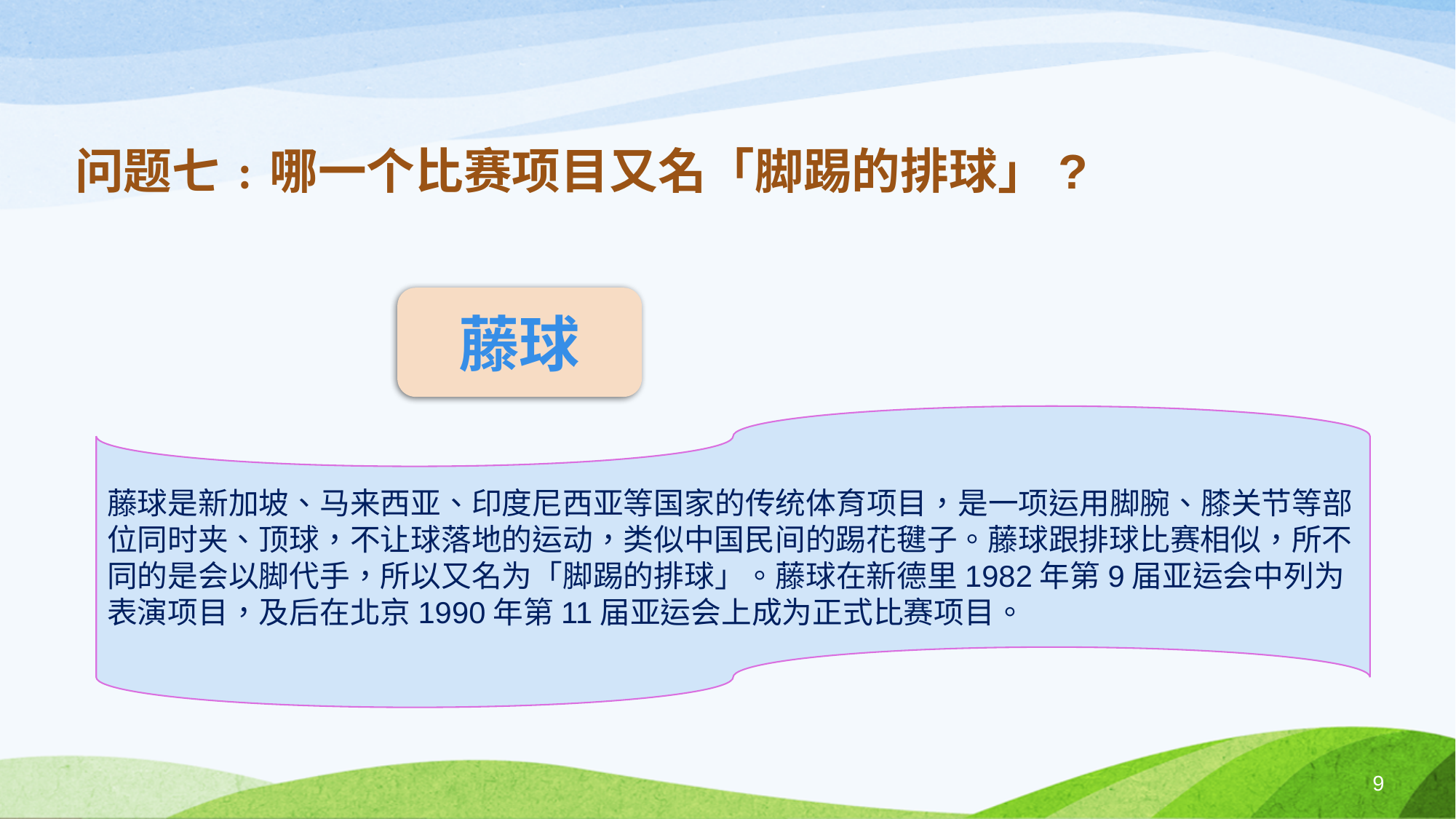

问题七﹕哪一个比赛项目又名「脚踢的排球」?
藤球
藤球是新加坡、马来西亚、印度尼西亚等国家的传统体育项目，是一项运用脚腕、膝关节等部位同时夹、顶球，不让球落地的运动，类似中国民间的踢花毽子。藤球跟排球比赛相似，所不同的是会以脚代手，所以又名为「脚踢的排球」。藤球在新德里1982年第9届亚运会中列为表演项目，及后在北京1990年第11届亚运会上成为正式比赛项目。
9